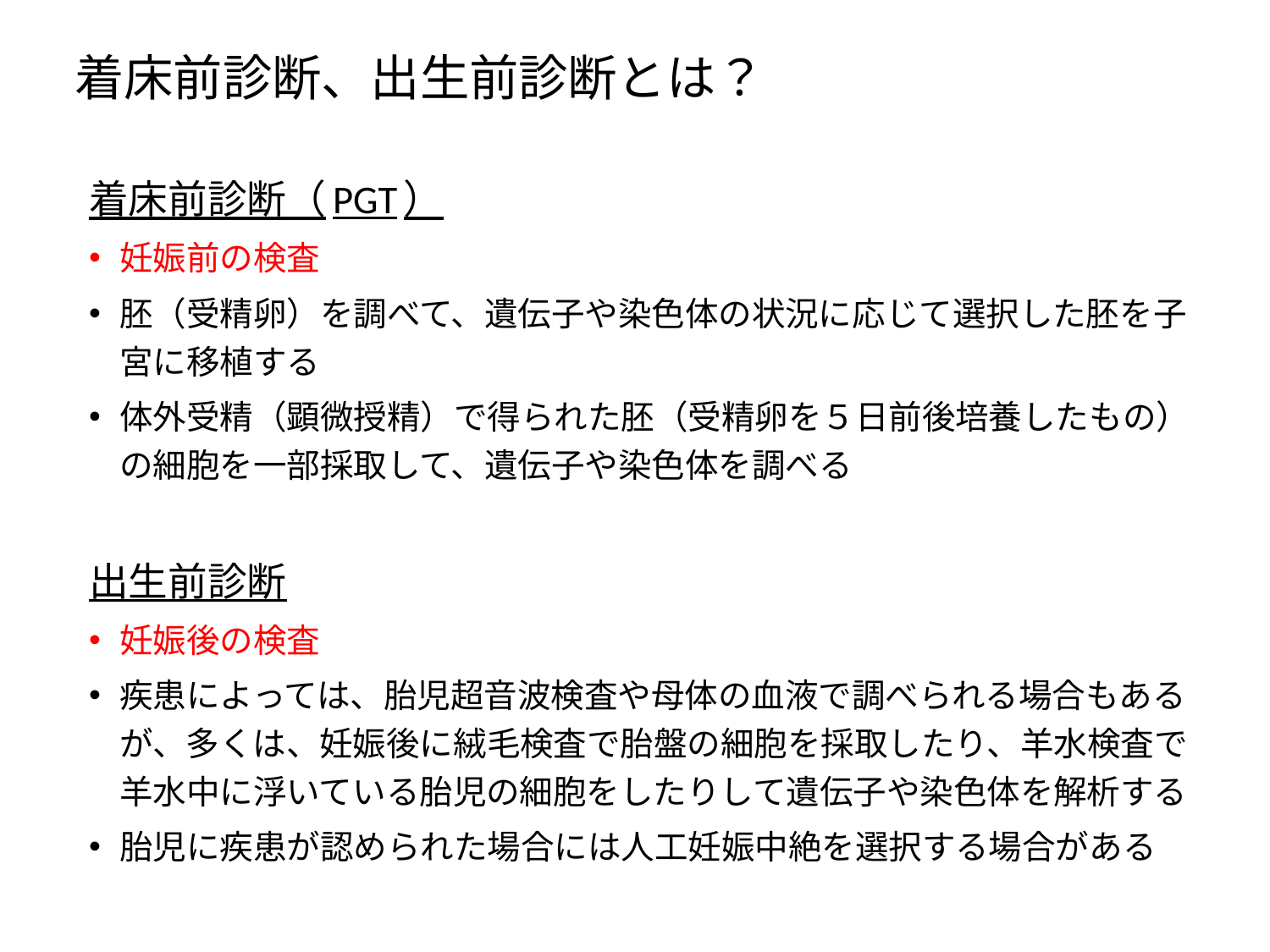

# 着床前診断、出生前診断とは？
着床前診断（PGT）
妊娠前の検査
胚（受精卵）を調べて、遺伝子や染色体の状況に応じて選択した胚を子宮に移植する
体外受精（顕微授精）で得られた胚（受精卵を５日前後培養したもの）の細胞を一部採取して、遺伝子や染色体を調べる

出生前診断
妊娠後の検査
疾患によっては、胎児超音波検査や母体の血液で調べられる場合もあるが、多くは、妊娠後に絨毛検査で胎盤の細胞を採取したり、羊水検査で羊水中に浮いている胎児の細胞をしたりして遺伝子や染色体を解析する
胎児に疾患が認められた場合には人工妊娠中絶を選択する場合がある